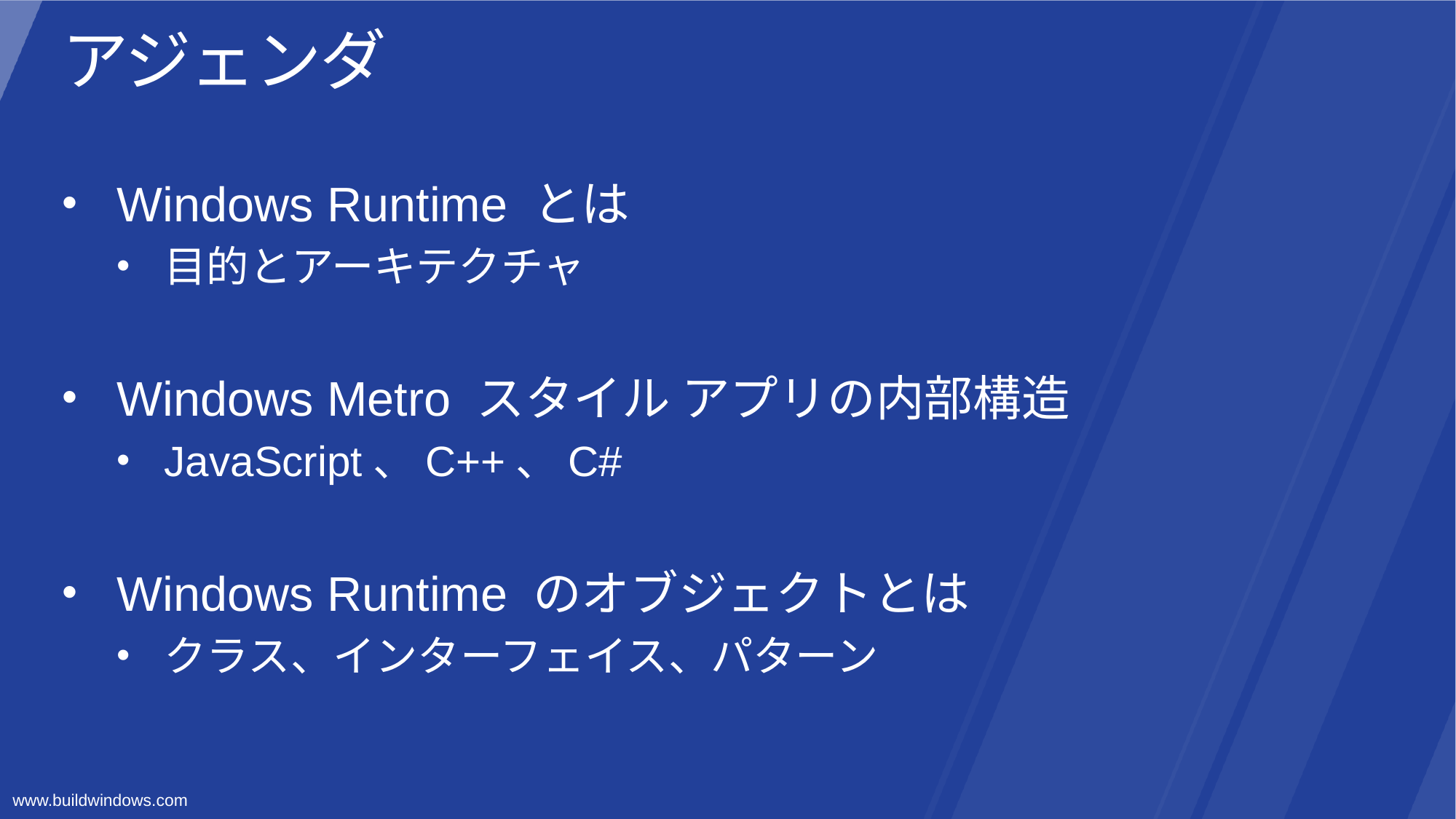

# アジェンダ
Windows Runtime とは
目的とアーキテクチャ

Windows Metro スタイル アプリの内部構造
JavaScript、C++、C#

Windows Runtime のオブジェクトとは
クラス、インターフェイス、パターン